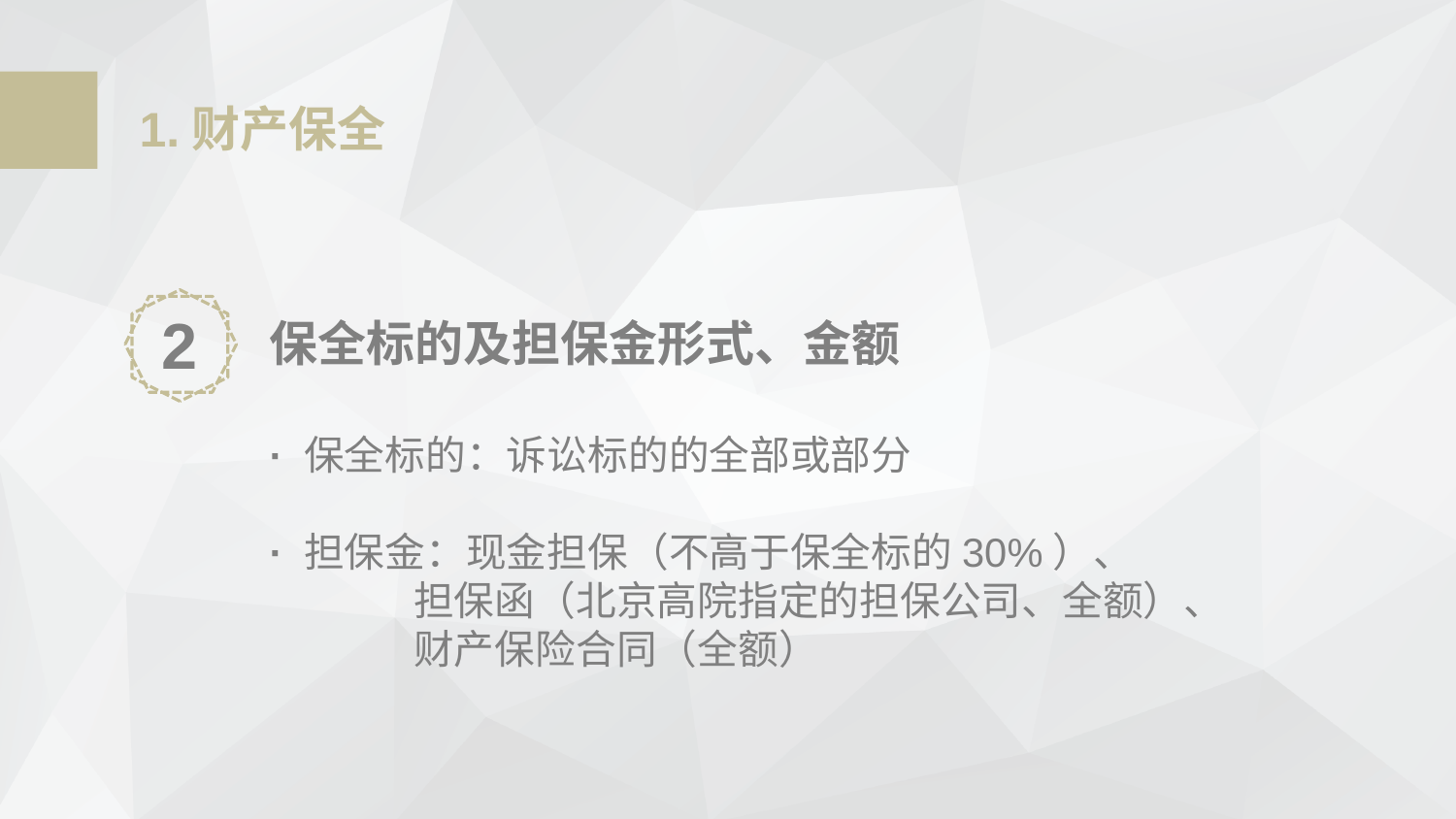

1.财产保全

2
保全标的及担保金形式、金额

· 保全标的：诉讼标的的全部或部分

· 担保金：现金担保（不高于保全标的30%）、
               担保函（北京高院指定的担保公司、全额）、
               财产保险合同（全额）